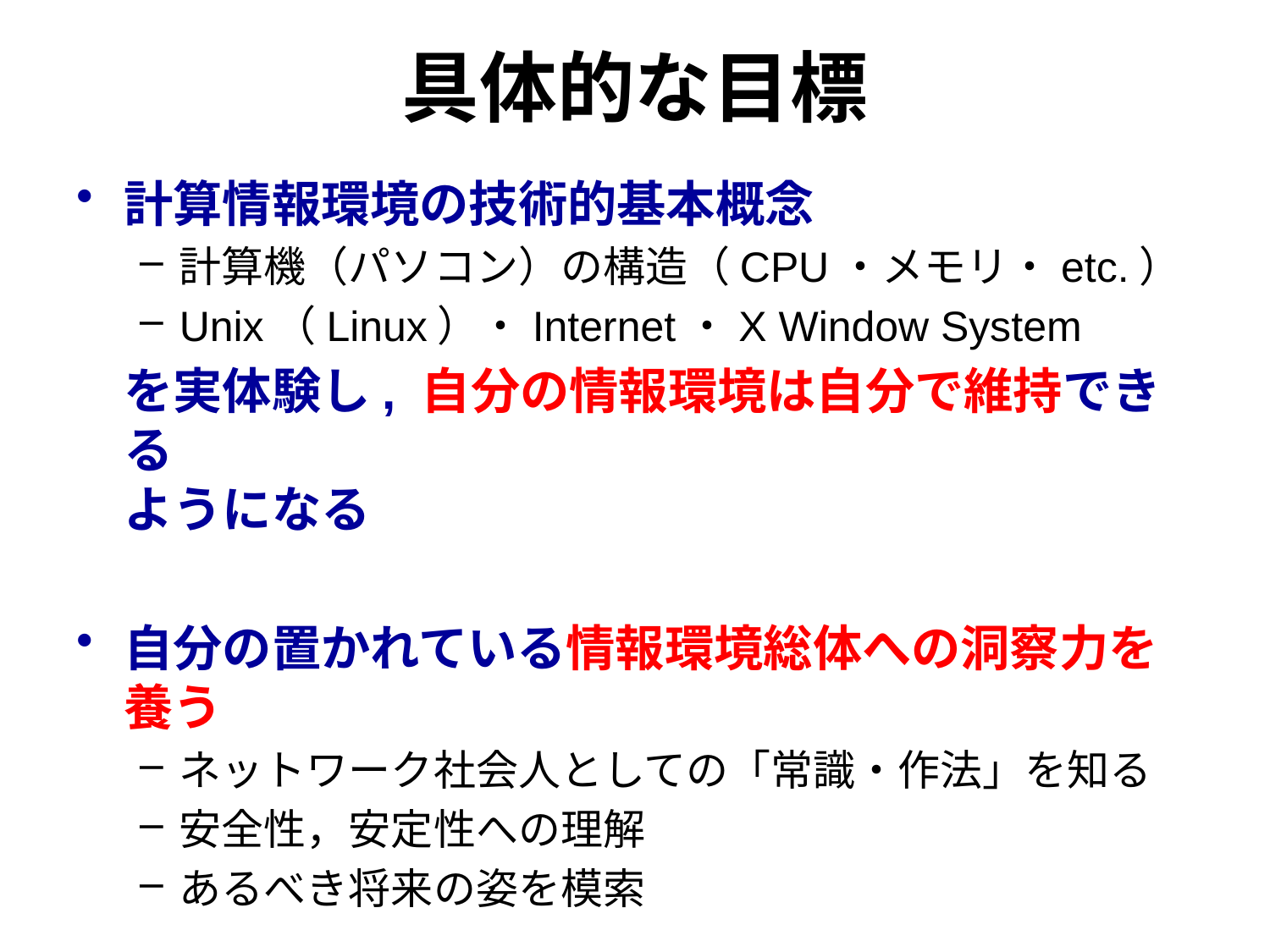

# 具体的な目標
計算情報環境の技術的基本概念
計算機（パソコン）の構造（CPU・メモリ・etc.）
Unix（Linux）・Internet・X Window System
	を実体験し, 自分の情報環境は自分で維持できる
ようになる

自分の置かれている情報環境総体への洞察力を養う
ネットワーク社会人としての「常識・作法」を知る
安全性，安定性への理解
あるべき将来の姿を模索